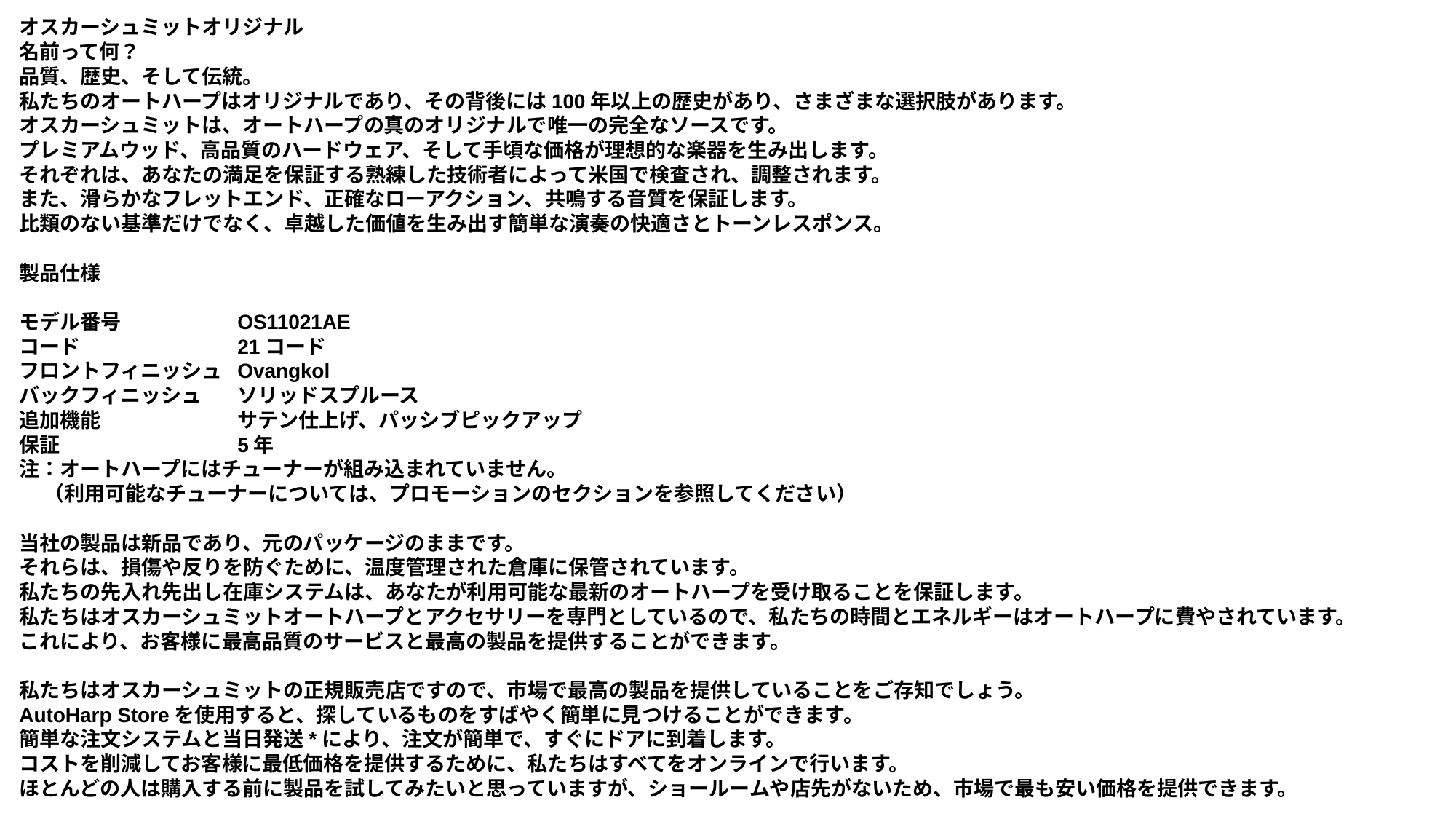

オスカーシュミットオリジナル
名前って何？
品質、歴史、そして伝統。
私たちのオートハープはオリジナルであり、その背後には100年以上の歴史があり、さまざまな選択肢があります。
オスカーシュミットは、オートハープの真のオリジナルで唯一の完全なソースです。
プレミアムウッド、高品質のハードウェア、そして手頃な価格が理想的な楽器を生み出します。
それぞれは、あなたの満足を保証する熟練した技術者によって米国で検査され、調整されます。
また、滑らかなフレットエンド、正確なローアクション、共鳴する音質を保証します。
比類のない基準だけでなく、卓越した価値を生み出す簡単な演奏の快適さとトーンレスポンス。

製品仕様

モデル番号		OS11021AE
コード		21コード
フロントフィニッシュ	Ovangkol
バックフィニッシュ	ソリッドスプルース
追加機能		サテン仕上げ、パッシブピックアップ
保証		5年
注：オートハープにはチューナーが組み込まれていません。
　 （利用可能なチューナーについては、プロモーションのセクションを参照してください）

当社の製品は新品であり、元のパッケージのままです。
それらは、損傷や反りを防ぐために、温度管理された倉庫に保管されています。
私たちの先入れ先出し在庫システムは、あなたが利用可能な最新のオートハープを受け取ることを保証します。
私たちはオスカーシュミットオートハープとアクセサリーを専門としているので、私たちの時間とエネルギーはオートハープに費やされています。
これにより、お客様に最高品質のサービスと最高の製品を提供することができます。

私たちはオスカーシュミットの正規販売店ですので、市場で最高の製品を提供していることをご存知でしょう。
AutoHarp Storeを使用すると、探しているものをすばやく簡単に見つけることができます。
簡単な注文システムと当日発送*により、注文が簡単で、すぐにドアに到着します。
コストを削減してお客様に最低価格を提供するために、私たちはすべてをオンラインで行います。
ほとんどの人は購入する前に製品を試してみたいと思っていますが、ショールームや店先がないため、市場で最も安い価格を提供できます。